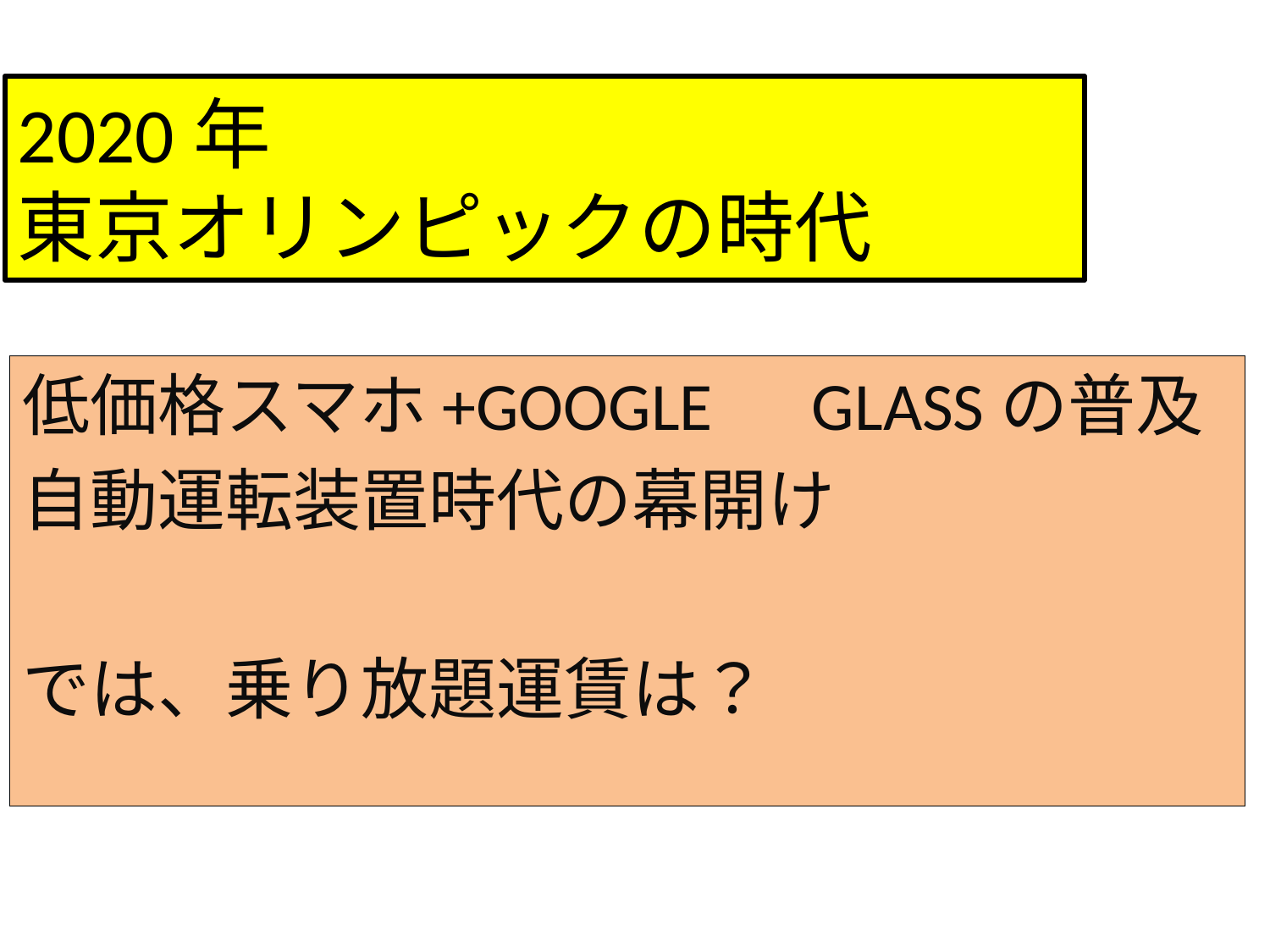

# 2020年 東京オリンピックの時代
低価格スマホ+GOOGLE　GLASSの普及
自動運転装置時代の幕開け

では、乗り放題運賃は？